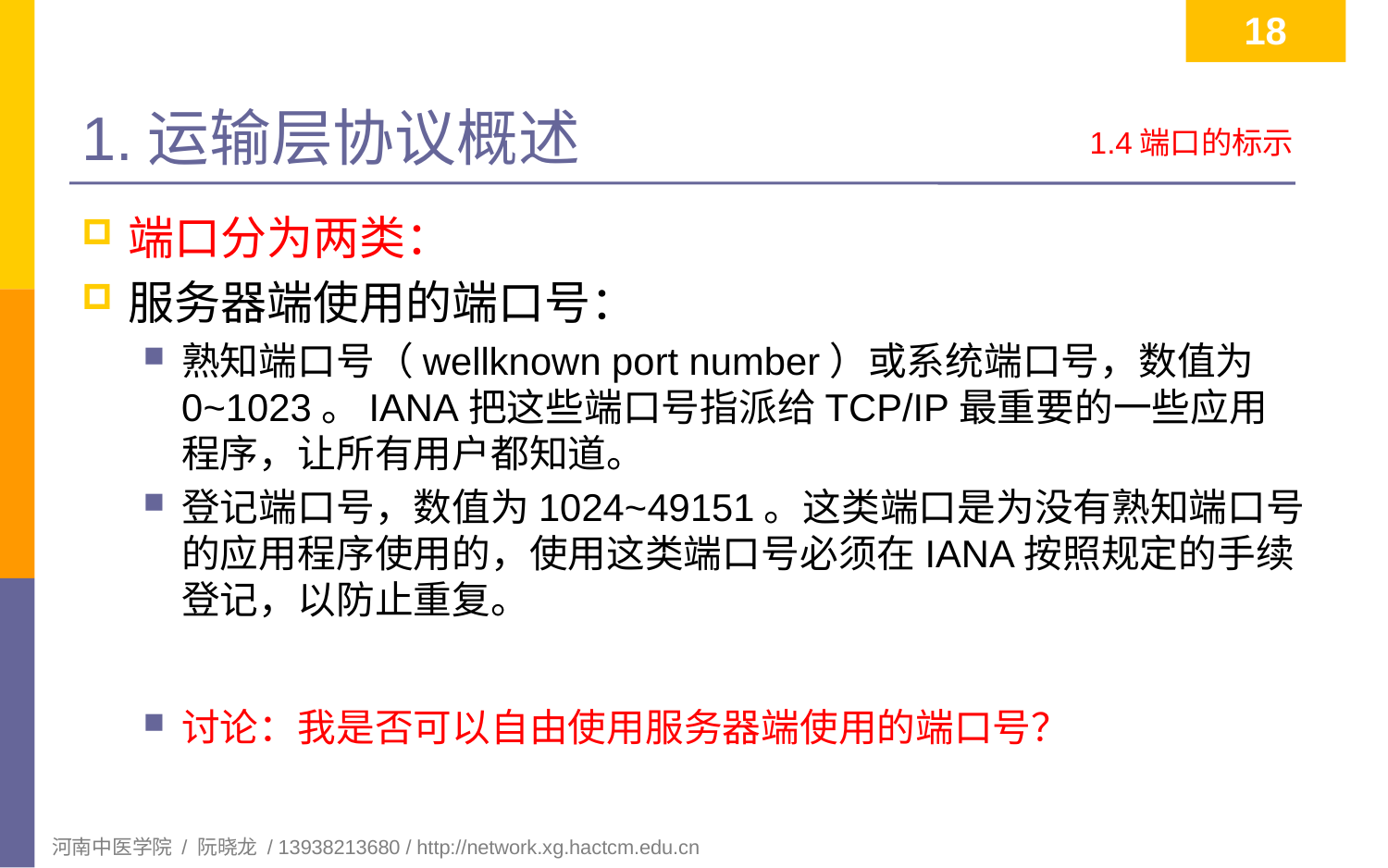

18
# 1.运输层协议概述
1.4端口的标示
端口分为两类：
服务器端使用的端口号：
熟知端口号（wellknown port number）或系统端口号，数值为0~1023。IANA把这些端口号指派给TCP/IP最重要的一些应用程序，让所有用户都知道。
登记端口号，数值为1024~49151。这类端口是为没有熟知端口号的应用程序使用的，使用这类端口号必须在IANA按照规定的手续登记，以防止重复。

讨论：我是否可以自由使用服务器端使用的端口号？